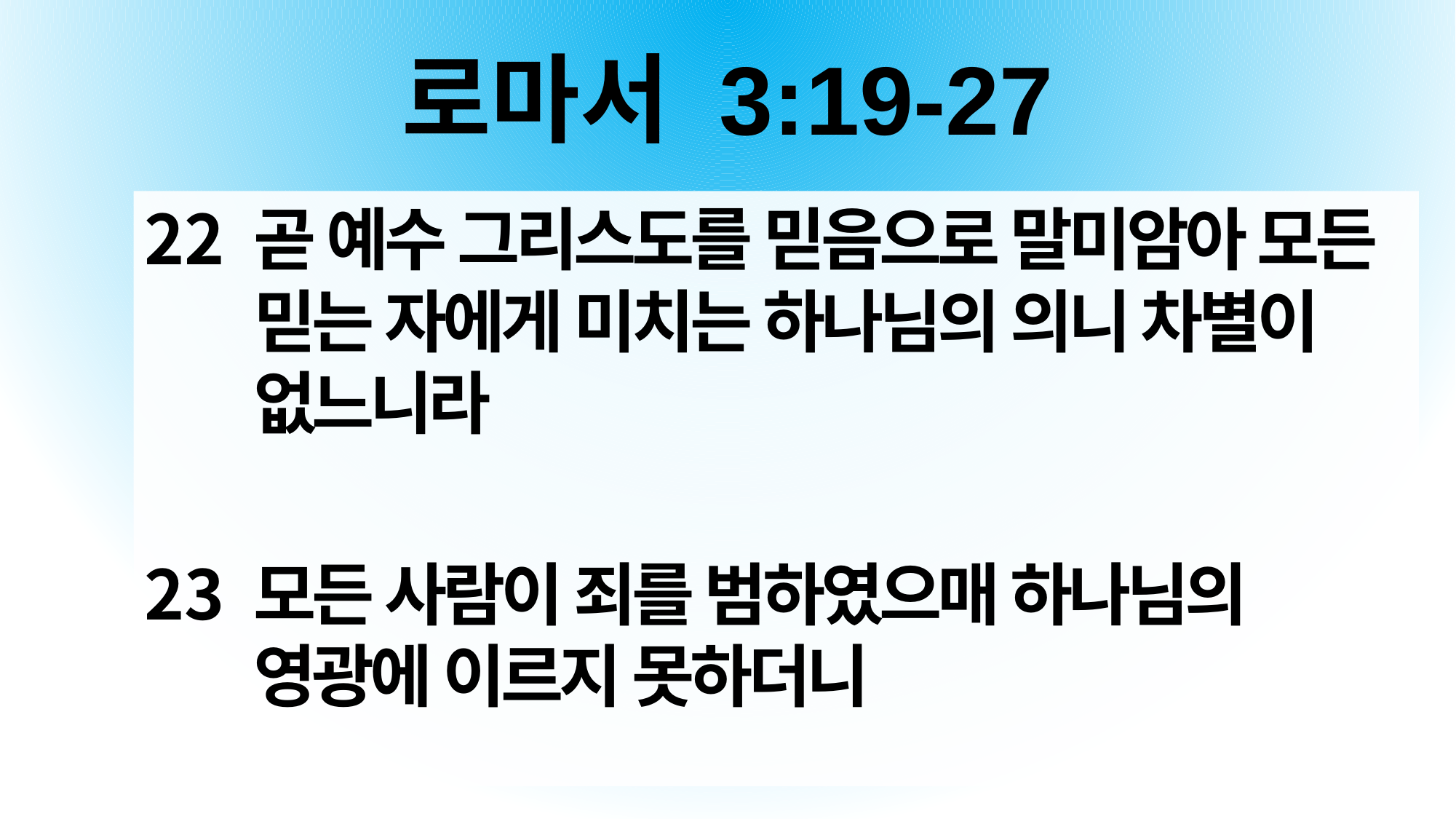

# 로마서 3:19-27
곧 예수 그리스도를 믿음으로 말미암아 모든 믿는 자에게 미치는 하나님의 의니 차별이 없느니라

모든 사람이 죄를 범하였으매 하나님의 영광에 이르지 못하더니